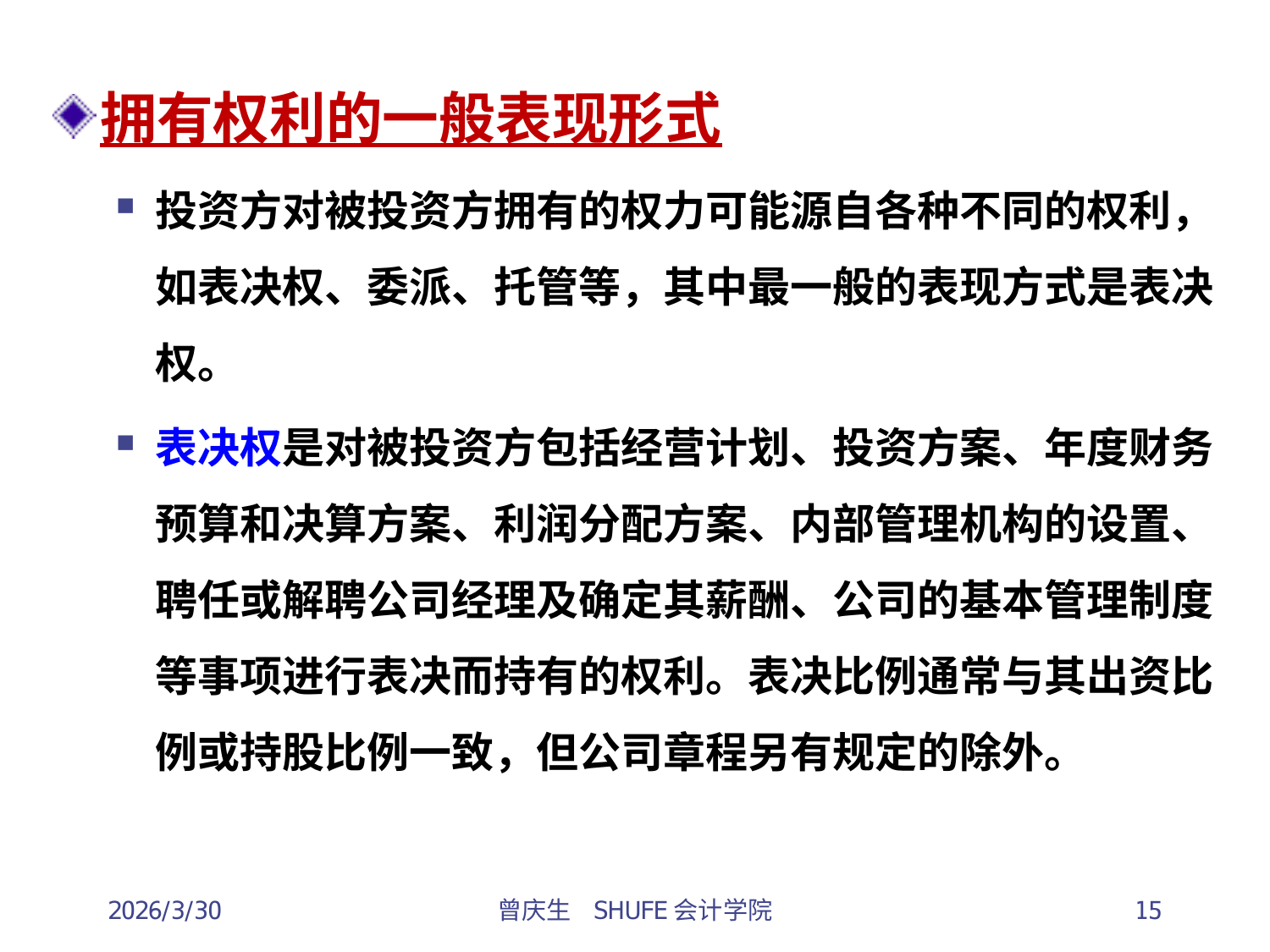

拥有权利的一般表现形式
投资方对被投资方拥有的权力可能源自各种不同的权利，如表决权、委派、托管等，其中最一般的表现方式是表决权。
表决权是对被投资方包括经营计划、投资方案、年度财务预算和决算方案、利润分配方案、内部管理机构的设置、聘任或解聘公司经理及确定其薪酬、公司的基本管理制度等事项进行表决而持有的权利。表决比例通常与其出资比例或持股比例一致，但公司章程另有规定的除外。
2026/3/30
曾庆生   SHUFE会计学院
15